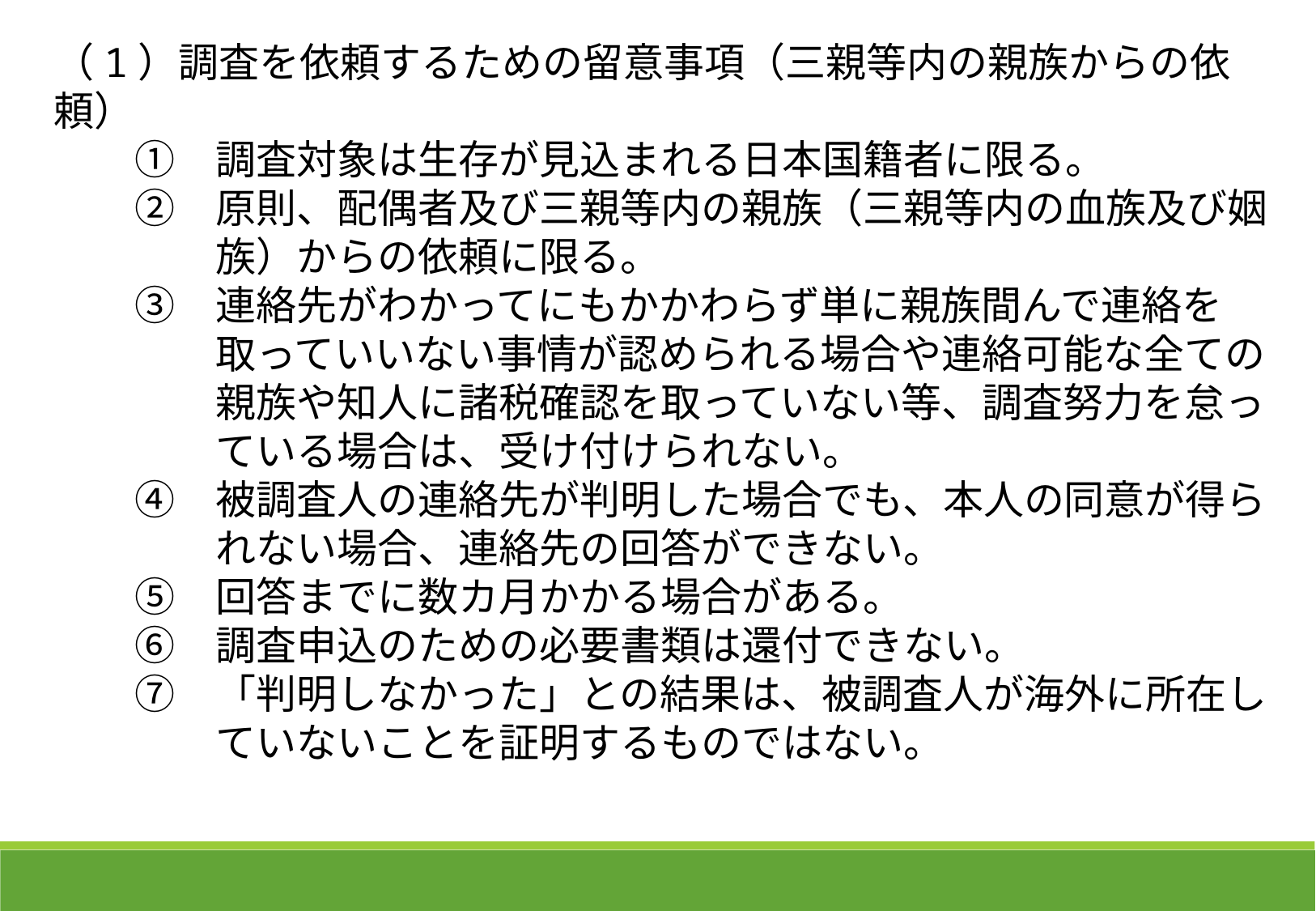

（1）調査を依頼するための留意事項（三親等内の親族からの依頼）
　　①　調査対象は生存が見込まれる日本国籍者に限る。
　　②　原則、配偶者及び三親等内の親族（三親等内の血族及び姻
　　　　族）からの依頼に限る。
　　③　連絡先がわかってにもかかわらず単に親族間んで連絡を
　　　　取っていいない事情が認められる場合や連絡可能な全ての
　　　　親族や知人に諸税確認を取っていない等、調査努力を怠っ
　　　　ている場合は、受け付けられない。
　　④　被調査人の連絡先が判明した場合でも、本人の同意が得ら
　　　　れない場合、連絡先の回答ができない。
　　⑤　回答までに数カ月かかる場合がある。
　　⑥　調査申込のための必要書類は還付できない。
　　⑦　「判明しなかった」との結果は、被調査人が海外に所在し
　　　　ていないことを証明するものではない。